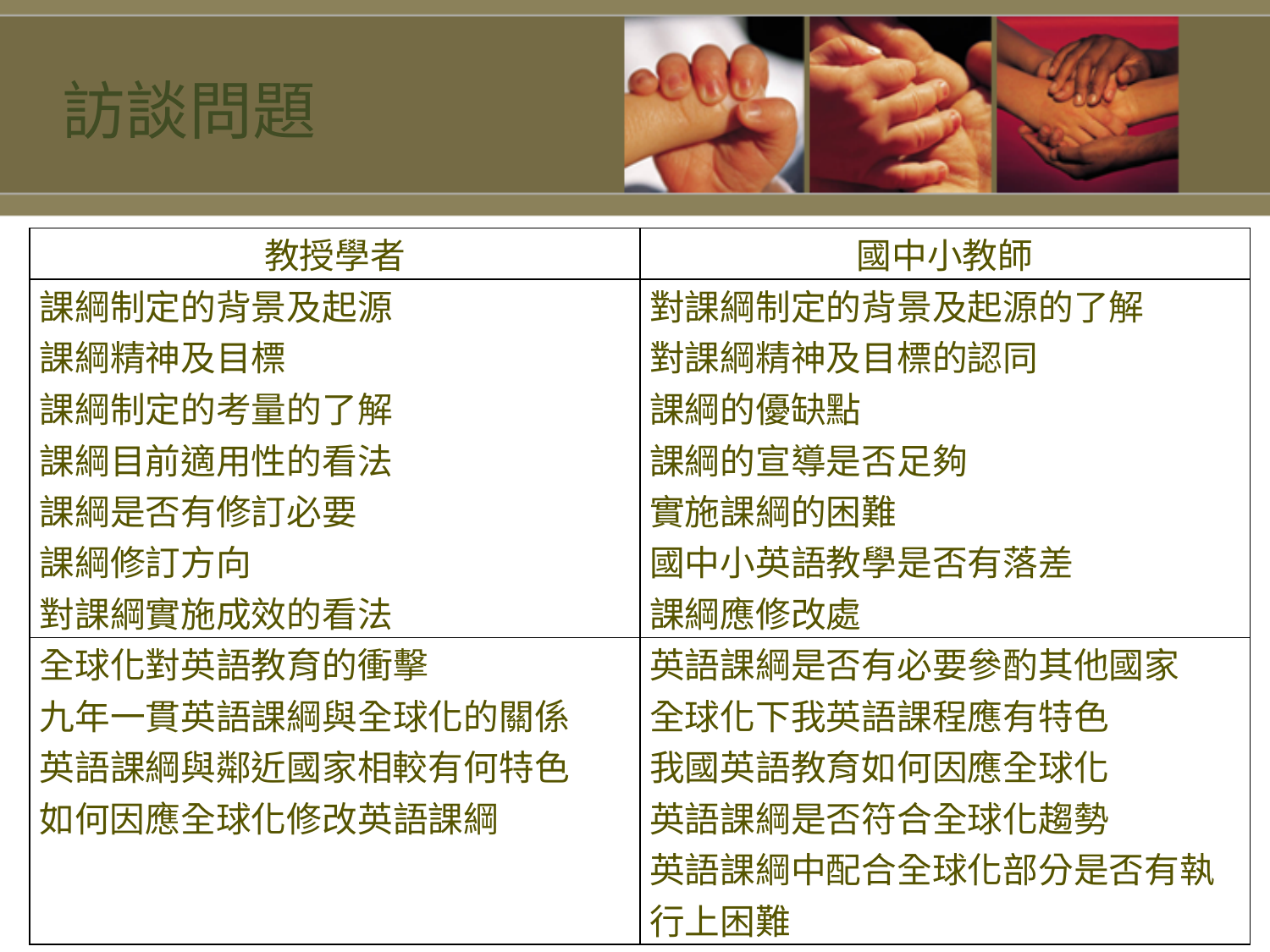

# 訪談問題
| 教授學者 | 國中小教師 |
| --- | --- |
| 課綱制定的背景及起源 課綱精神及目標 課綱制定的考量的了解 課綱目前適用性的看法 課綱是否有修訂必要 課綱修訂方向 對課綱實施成效的看法 | 對課綱制定的背景及起源的了解 對課綱精神及目標的認同 課綱的優缺點 課綱的宣導是否足夠 實施課綱的困難 國中小英語教學是否有落差 課綱應修改處 |
| 全球化對英語教育的衝擊 九年一貫英語課綱與全球化的關係 英語課綱與鄰近國家相較有何特色 如何因應全球化修改英語課綱 | 英語課綱是否有必要參酌其他國家 全球化下我英語課程應有特色 我國英語教育如何因應全球化 英語課綱是否符合全球化趨勢 英語課綱中配合全球化部分是否有執行上困難 |